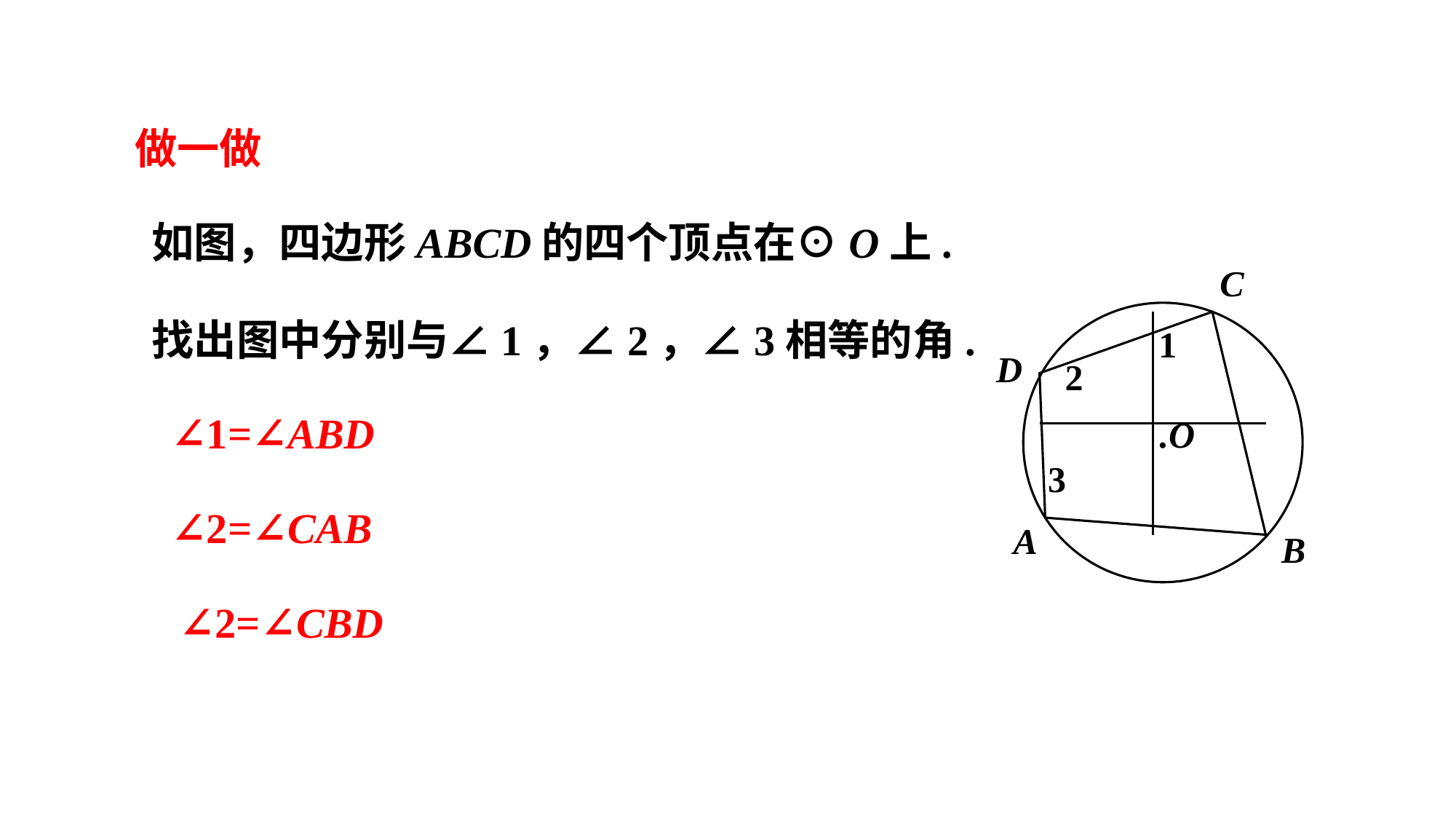

做一做
如图，四边形ABCD的四个顶点在⊙O上.
找出图中分别与∠1，∠2，∠3相等的角.
C

1
D
2
∠1=∠ABD
.O
3
∠2=∠CAB
A
B
∠2=∠CBD